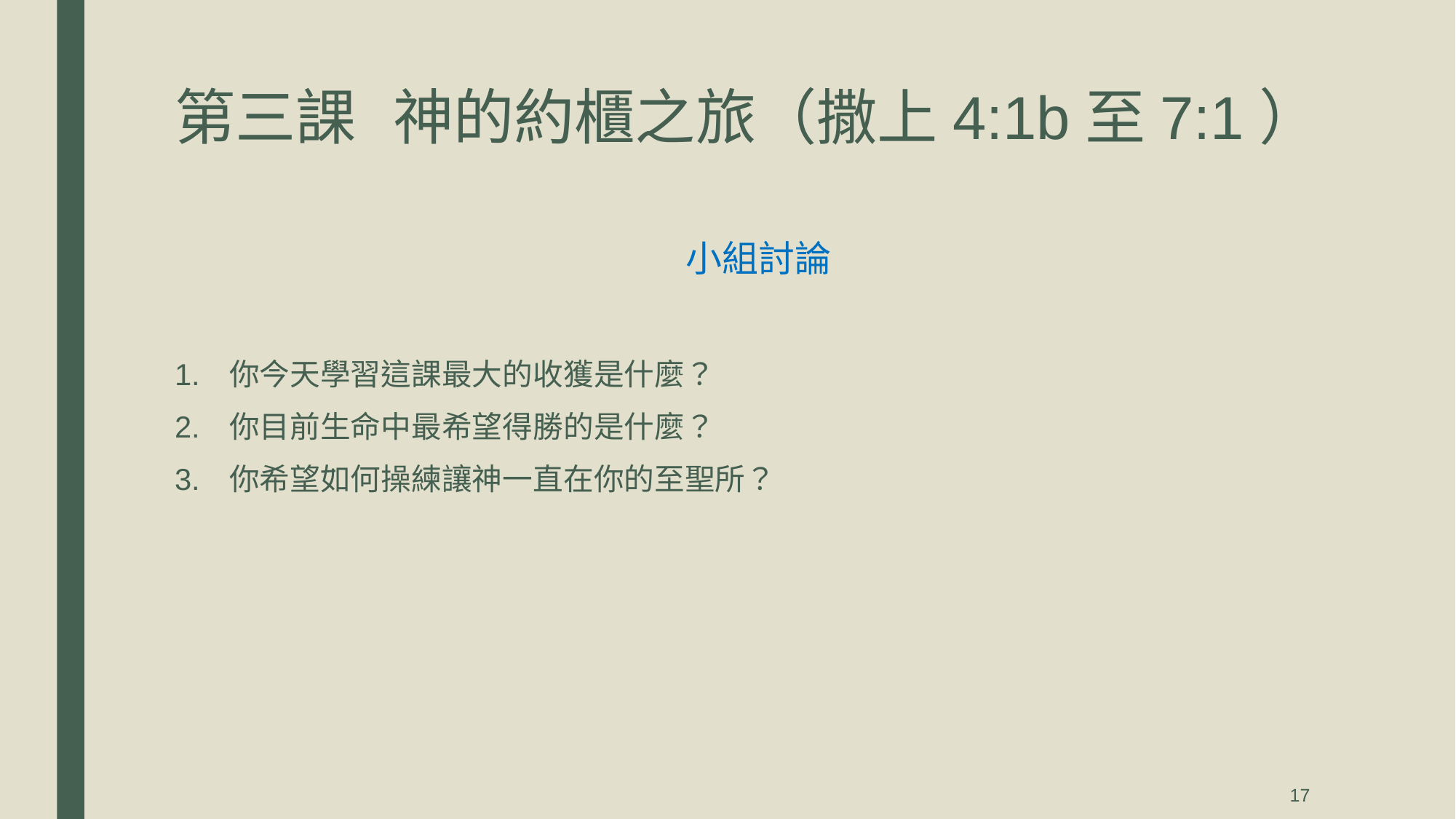

# 第三課	神的約櫃之旅（撒上4:1b至7:1）
小組討論

你今天學習這課最大的收獲是什麼？
你目前生命中最希望得勝的是什麼？
你希望如何操練讓神一直在你的至聖所？

17